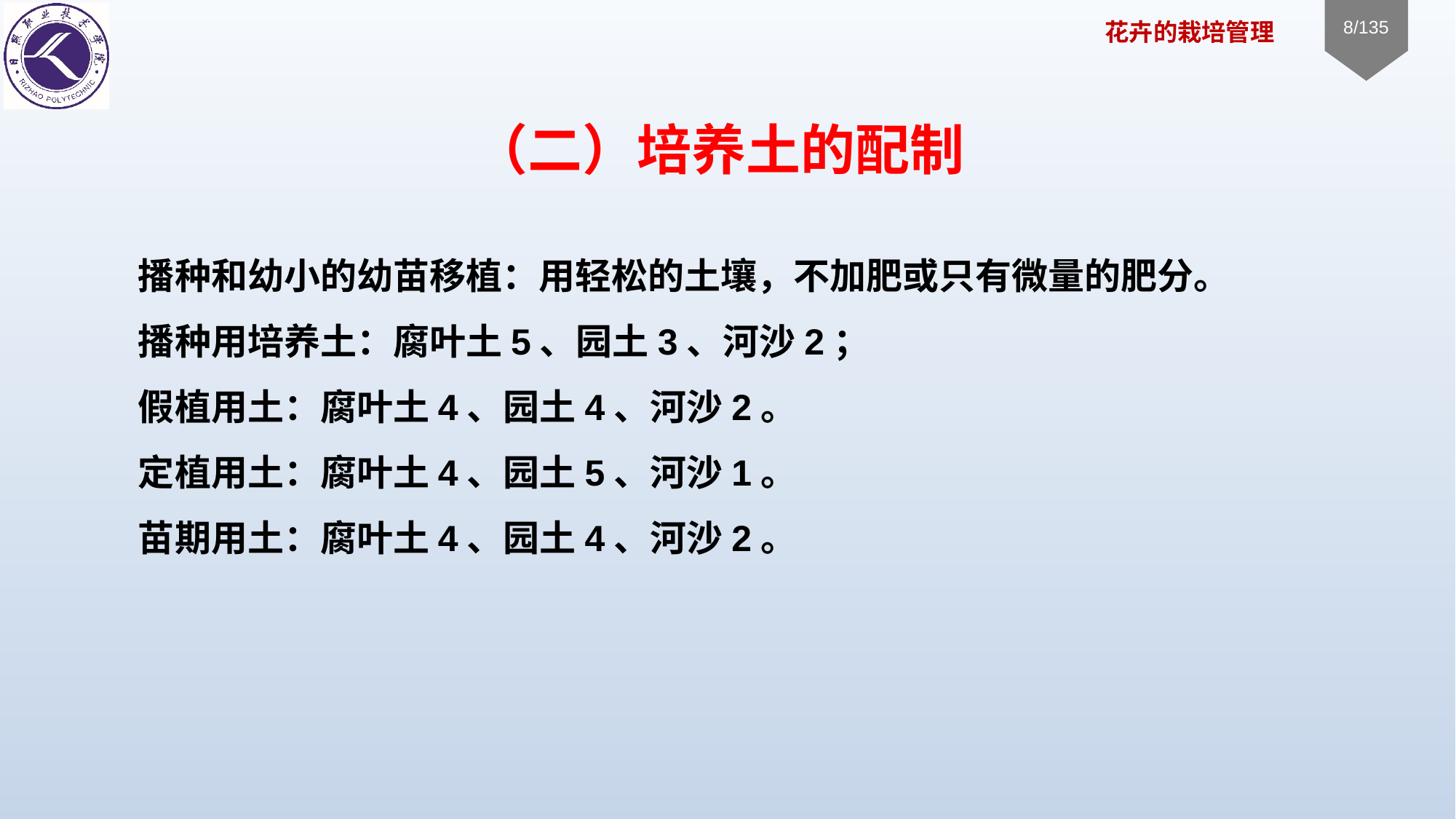

# （二）培养土的配制
播种和幼小的幼苗移植：用轻松的土壤，不加肥或只有微量的肥分。
播种用培养土：腐叶土5、园土3、河沙2；
假植用土：腐叶土4、园土4、河沙2。
定植用土：腐叶土4、园土5、河沙1。
苗期用土：腐叶土4、园土4、河沙2。